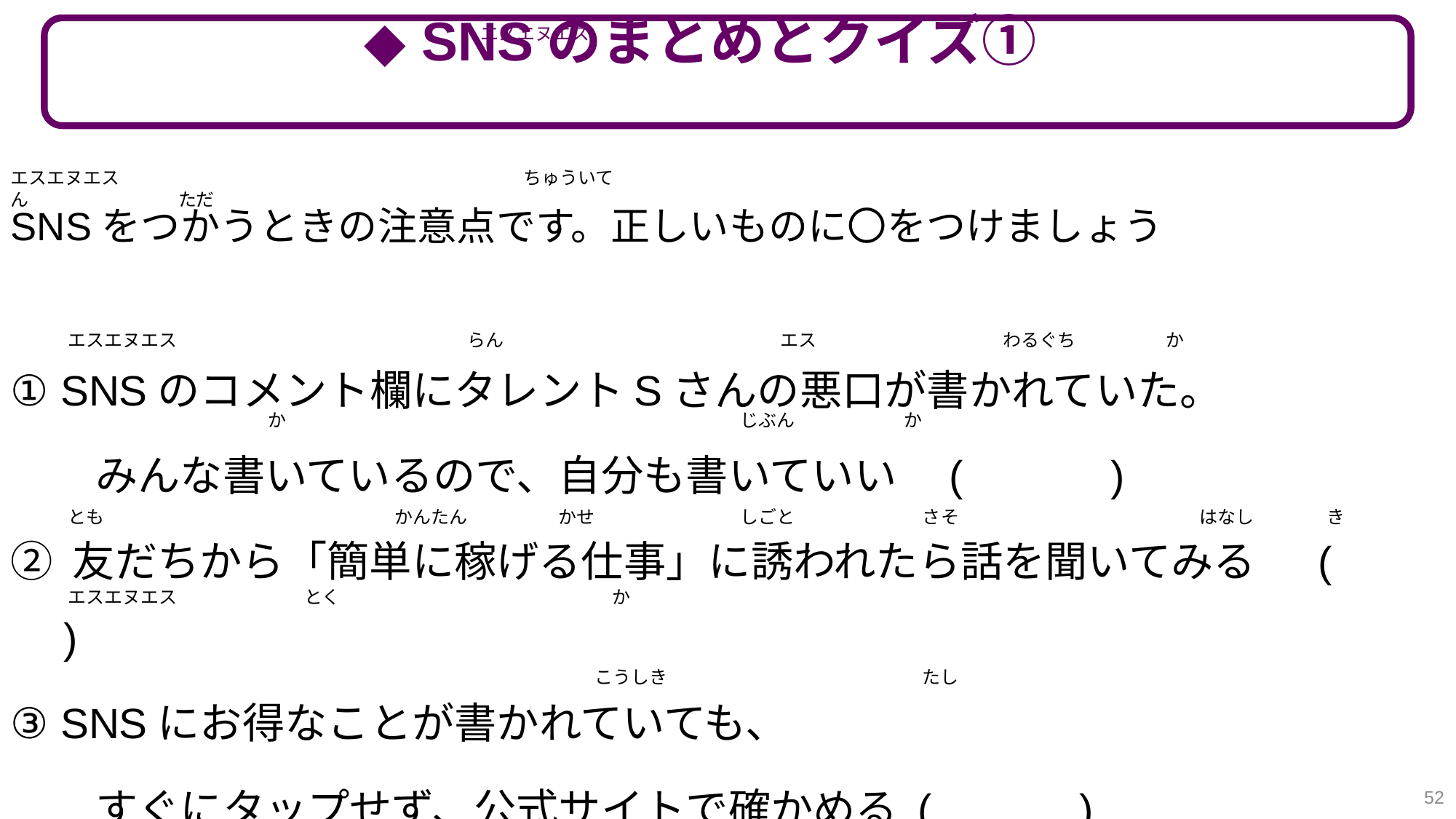

エスエヌエス

◆ SNSのまとめとクイズ①
エスエヌエス　　　　　　　　　　　　　　　　　　　　　　 ちゅういてん　　　　　　　　 ただ
SNSをつかうときの注意点です。正しいものに〇をつけましょう

① SNSのコメント欄にタレントSさんの悪口が書かれていた。
　　みんな書いているので、自分も書いていい　(　　　)
② 友だちから「簡単に稼げる仕事」に誘われたら話を聞いてみる 　(　　　)
③ SNSにお得なことが書かれていても、
　　すぐにタップせず、公式サイトで確かめる (　　　)
エスエヌエス　　　　　　　　　　　　　　　　らん　　　　　　　　　　　　　　　 エス　　　　　　　　　　 わるぐち　　　　　か

　　　　　　　　　　　か　　　　　　　　　　　　　　　　　　　　　　　　　じぶん　　　　　　か
とも　　　　　　　　　　　　　　　　かんたん　　　　　かせ　　　　　　　　しごと　　　　　　　さそ　　　　　　　　　　　　　 はなし　　　　き

エスエヌエス　　　　　　　とく　　　　　　　　　　　　　　　か

　　　　　　　　　　　　　　　　　　　　　　　　　　　　　こうしき　　　　　　　　　　　　　　たし
52